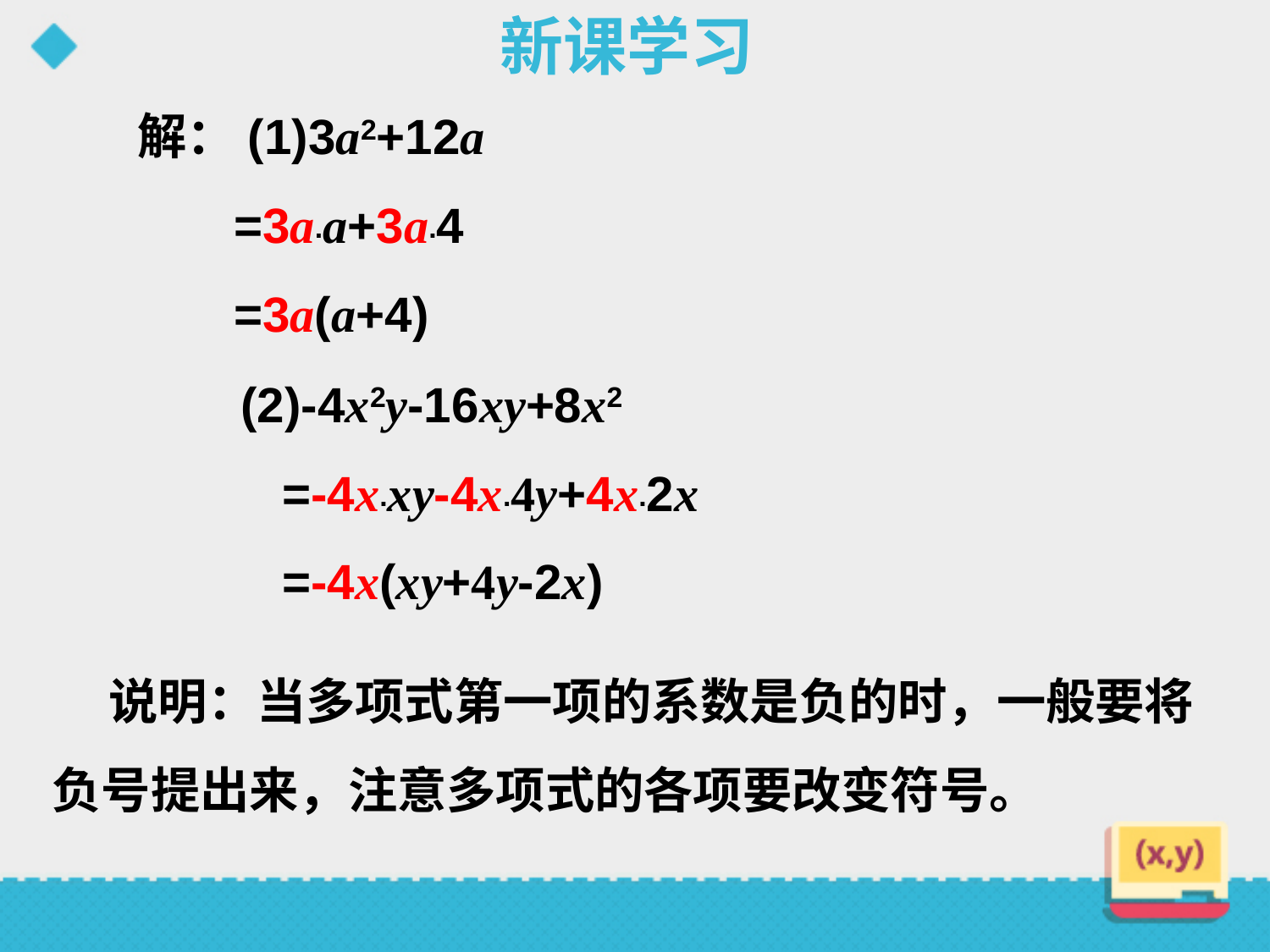

新课学习
解：(1)3a2+12a
       =3a.a+3a.4
       =3a(a+4)
(2)-4x2y-16xy+8x2
   =-4x.xy-4x.4y+4x.2x
   =-4x(xy+4y-2x)
    说明：当多项式第一项的系数是负的时，一般要将负号提出来，注意多项式的各项要改变符号。